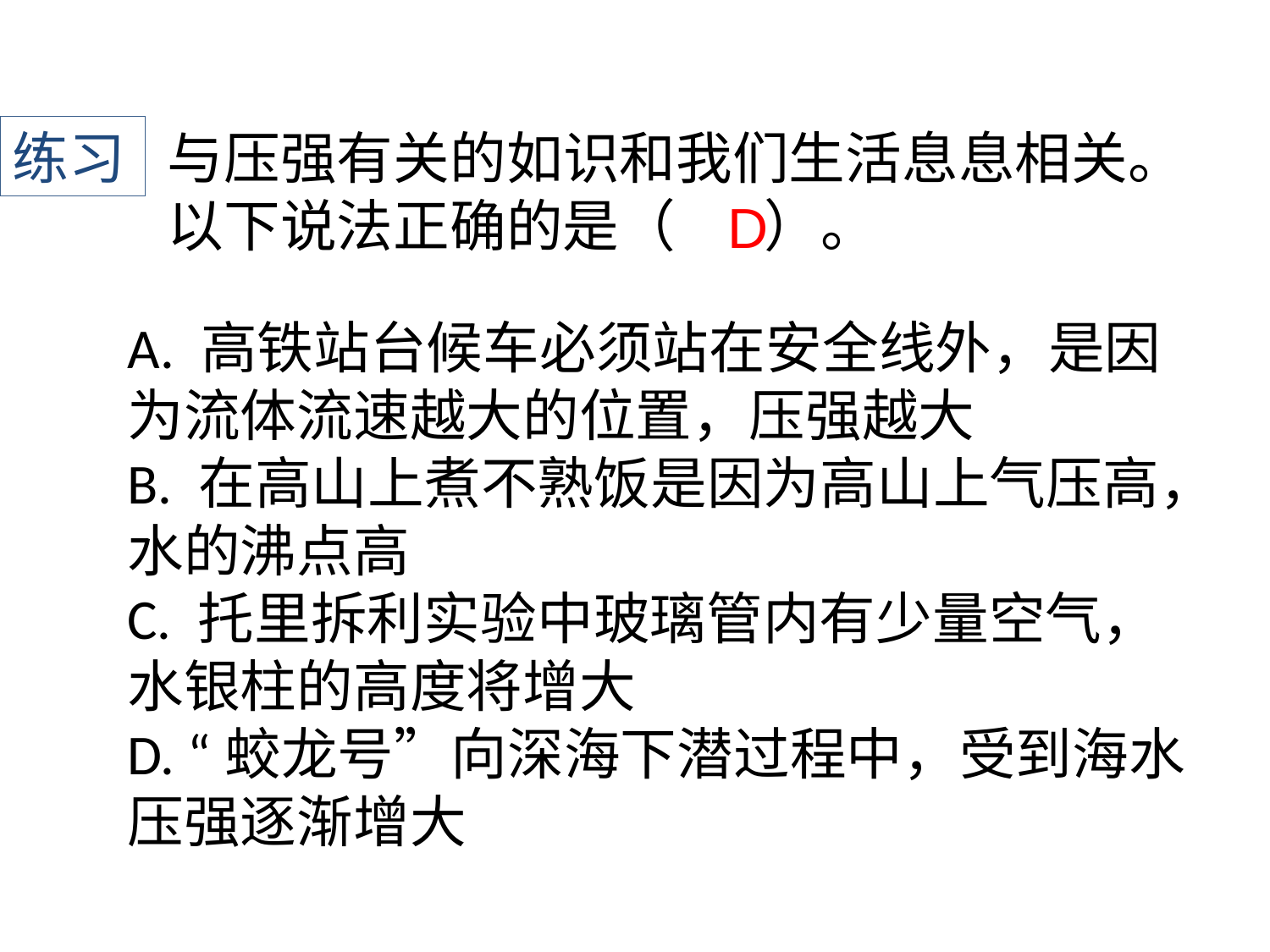

练习
与压强有关的如识和我们生活息息相关。以下说法正确的是（       ）。
D
A. 高铁站台候车必须站在安全线外，是因为流体流速越大的位置，压强越大
B. 在高山上煮不熟饭是因为高山上气压高，水的沸点高
C. 托里拆利实验中玻璃管内有少量空气，水银柱的高度将增大
D. “蛟龙号”向深海下潜过程中，受到海水压强逐渐增大